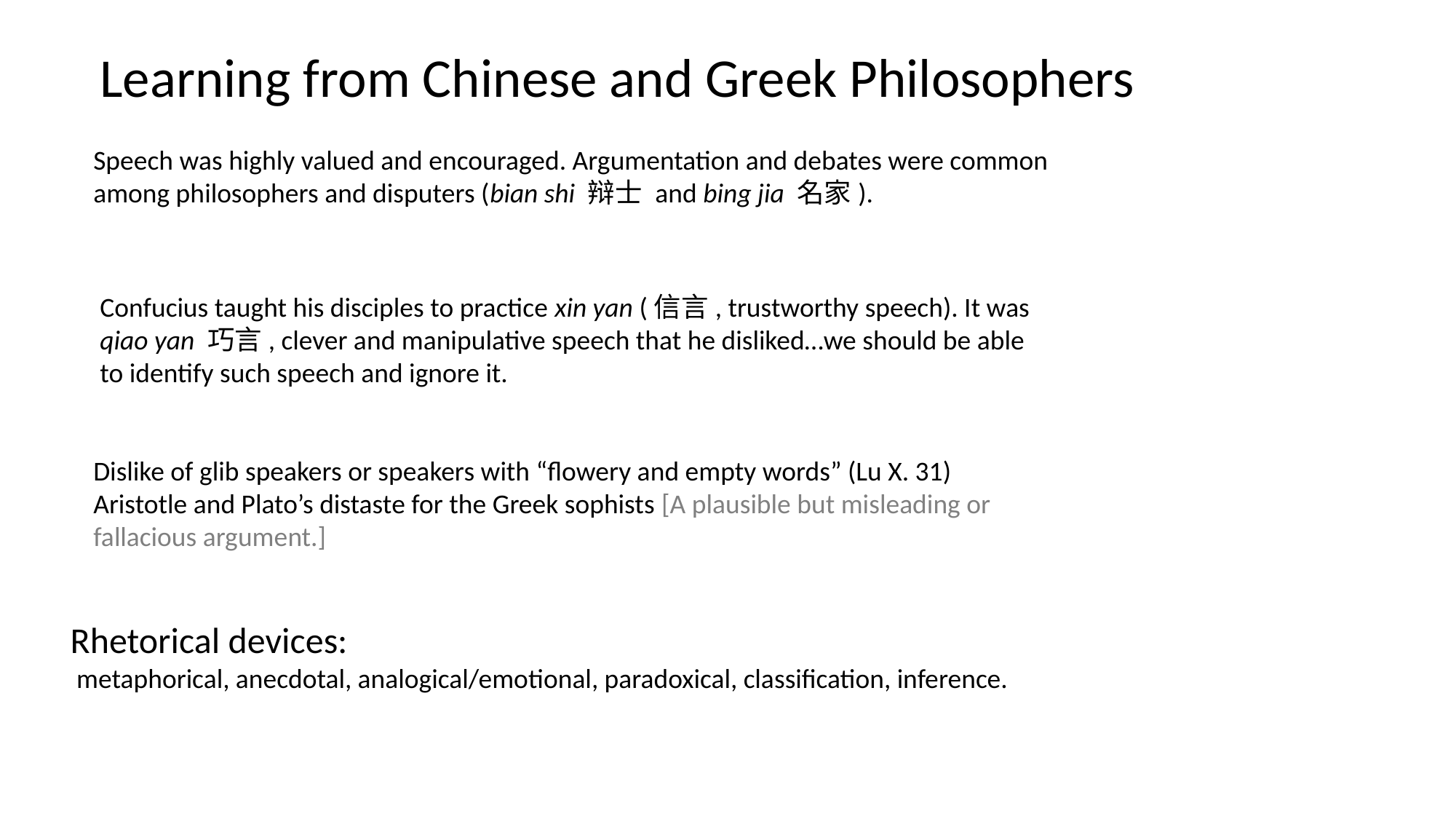

Learning from Chinese and Greek Philosophers
Speech was highly valued and encouraged. Argumentation and debates were common among philosophers and disputers (bian shi 辩士 and bing jia 名家).
Confucius taught his disciples to practice xin yan (信言, trustworthy speech). It was qiao yan 巧言, clever and manipulative speech that he disliked…we should be able to identify such speech and ignore it.
Dislike of glib speakers or speakers with “flowery and empty words” (Lu X. 31)
Aristotle and Plato’s distaste for the Greek sophists [A plausible but misleading or fallacious argument.]
Rhetorical devices:
 metaphorical, anecdotal, analogical/emotional, paradoxical, classification, inference.